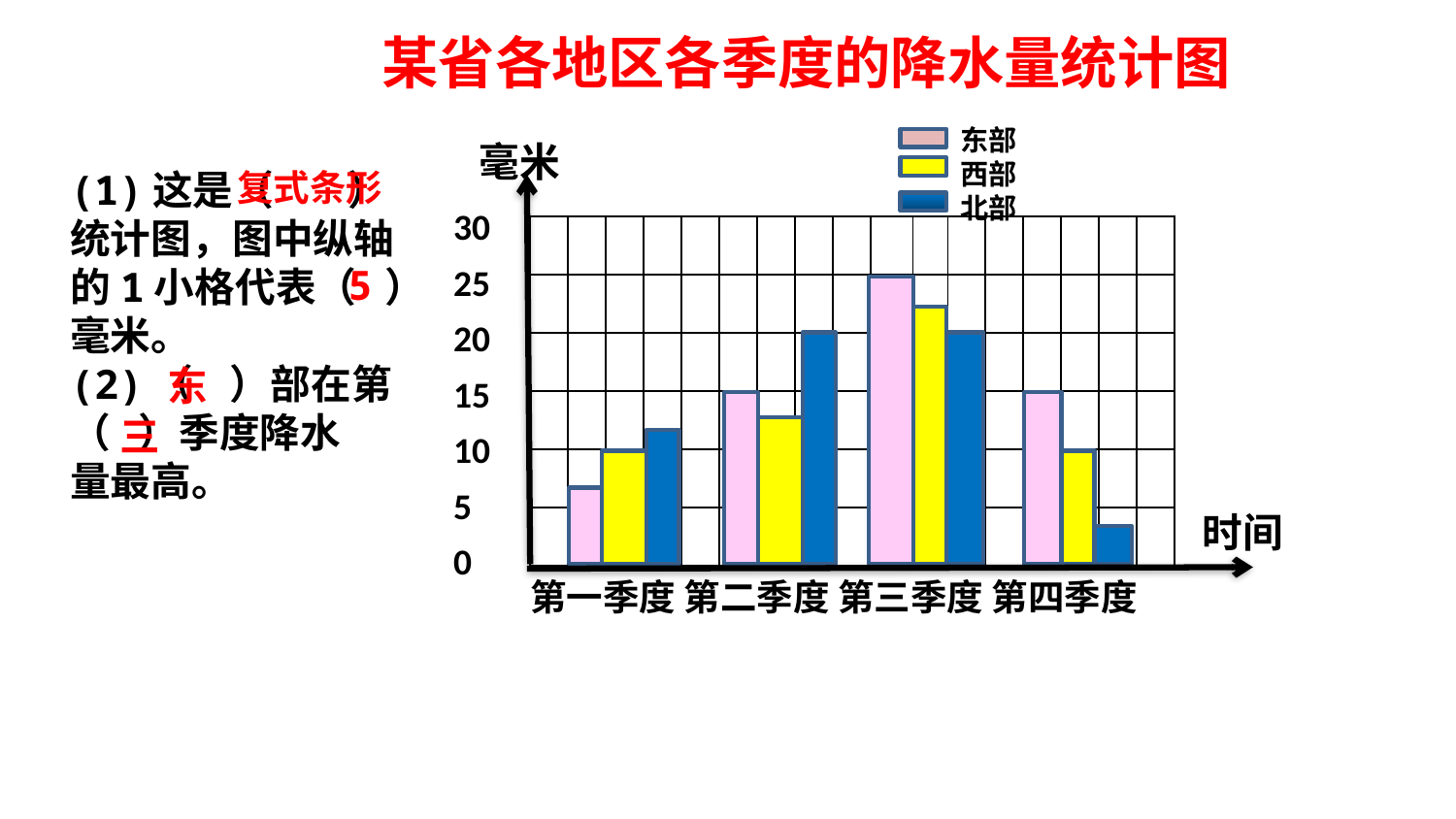

某省各地区各季度的降水量统计图
东部
西部
北部

30
25
20
15
10
5
0
毫米
(1)这是（        ）
统计图，图中纵轴的1小格代表（   ）毫米。
(2)（    ）部在第
（   ）季度降水
量最高。
复式条形

|  |  |  |  |  |  |  |  |  |  |  |  |  |  |  |  |  |
| --- | --- | --- | --- | --- | --- | --- | --- | --- | --- | --- | --- | --- | --- | --- | --- | --- |
|  |  |  |  |  |  |  |  |  |  |  |  |  |  |  |  |  |
|  |  |  |  |  |  |  |  |  |  |  |  |  |  |  |  |  |
|  |  |  |  |  |  |  |  |  |  |  |  |  |  |  |  |  |
|  |  |  |  |  |  |  |  |  |  |  |  |  |  |  |  |  |
|  |  |  |  |  |  |  |  |  |  |  |  |  |  |  |  |  |
5

东

三

时间

第一季度 第二季度 第三季度 第四季度